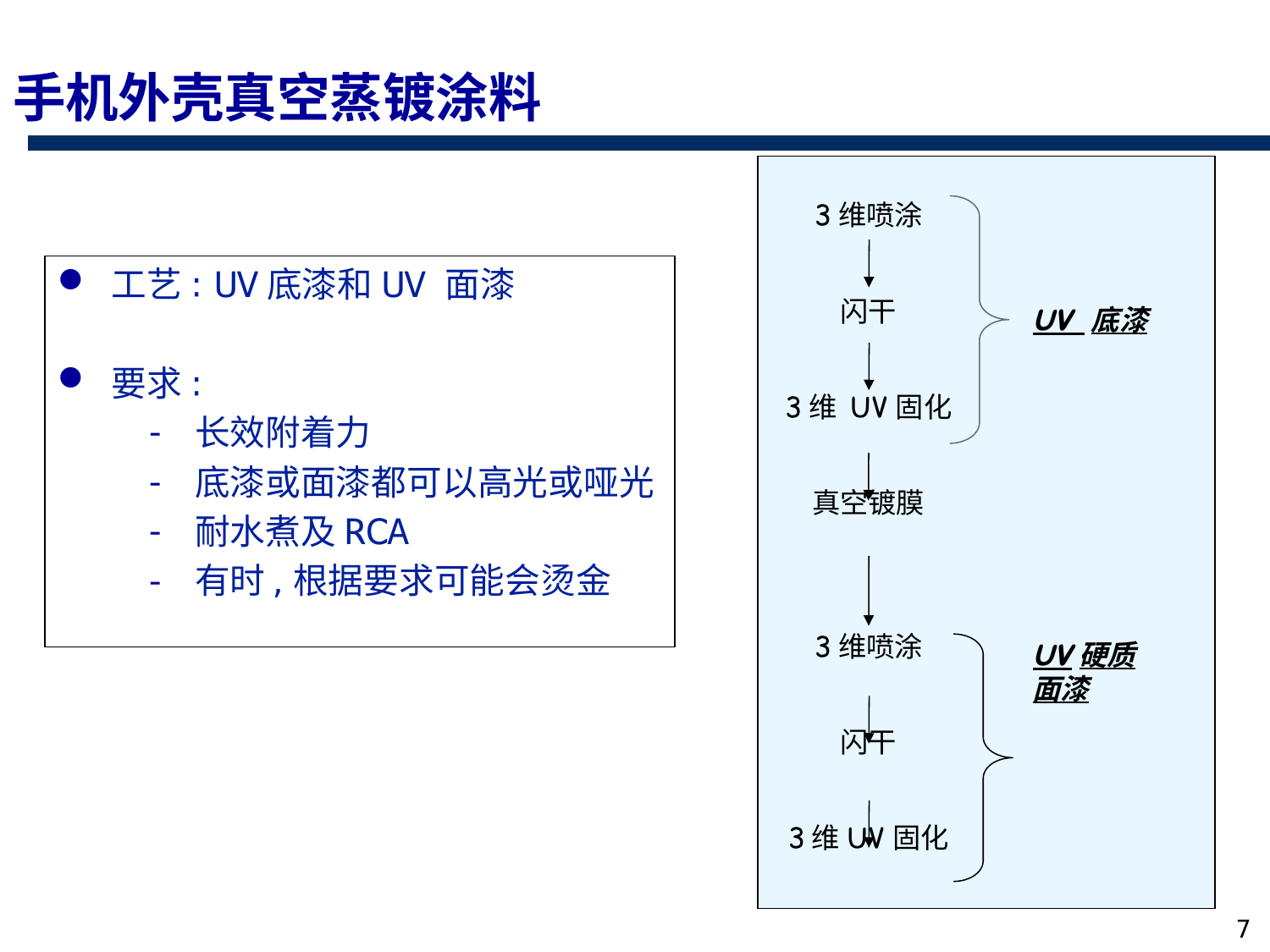

手机外壳真空蒸镀涂料

UV 底漆

UV硬质面漆

3维喷涂

闪干

3维 UV固化

真空镀膜

3维喷涂

闪干

3维UV固化

工艺: UV底漆和UV 面漆

要求:
长效附着力
底漆或面漆都可以高光或哑光
耐水煮及RCA
有时,根据要求可能会烫金